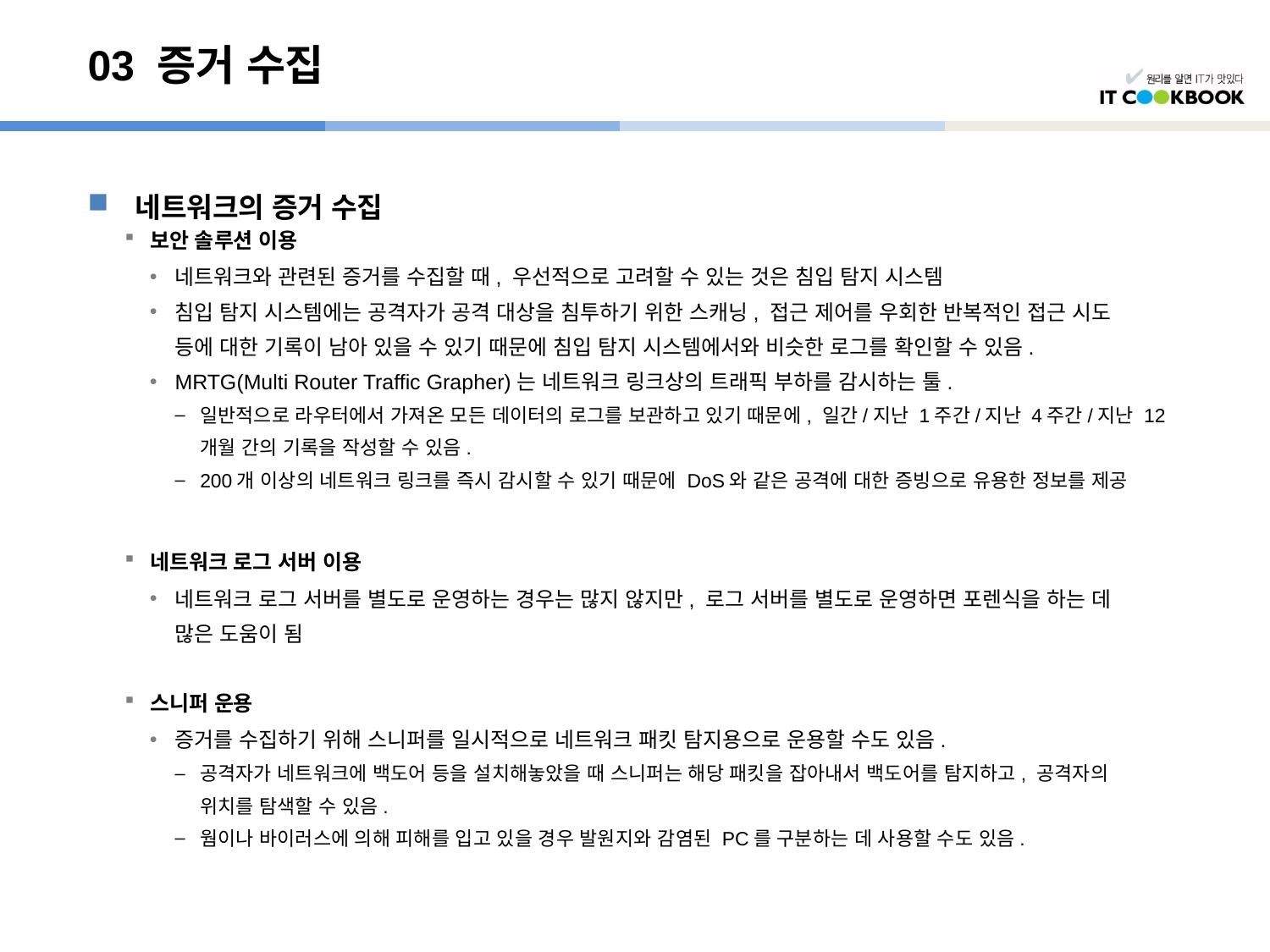

# 03 증거 수집
네트워크의 증거 수집
보안 솔루션 이용
네트워크와 관련된 증거를 수집할 때, 우선적으로 고려할 수 있는 것은 침입 탐지 시스템
침입 탐지 시스템에는 공격자가 공격 대상을 침투하기 위한 스캐닝, 접근 제어를 우회한 반복적인 접근 시도
	등에 대한 기록이 남아 있을 수 있기 때문에 침입 탐지 시스템에서와 비슷한 로그를 확인할 수 있음.
MRTG(Multi Router Traffic Grapher)는 네트워크 링크상의 트래픽 부하를 감시하는 툴.
일반적으로 라우터에서 가져온 모든 데이터의 로그를 보관하고 있기 때문에, 일간/지난 1주간/지난 4주간/지난 12
	개월 간의 기록을 작성할 수 있음.
200개 이상의 네트워크 링크를 즉시 감시할 수 있기 때문에 DoS와 같은 공격에 대한 증빙으로 유용한 정보를 제공

네트워크 로그 서버 이용
네트워크 로그 서버를 별도로 운영하는 경우는 많지 않지만, 로그 서버를 별도로 운영하면 포렌식을 하는 데
	많은 도움이 됨

스니퍼 운용
증거를 수집하기 위해 스니퍼를 일시적으로 네트워크 패킷 탐지용으로 운용할 수도 있음.
공격자가 네트워크에 백도어 등을 설치해놓았을 때 스니퍼는 해당 패킷을 잡아내서 백도어를 탐지하고, 공격자의
	위치를 탐색할 수 있음.
웜이나 바이러스에 의해 피해를 입고 있을 경우 발원지와 감염된 PC를 구분하는 데 사용할 수도 있음.